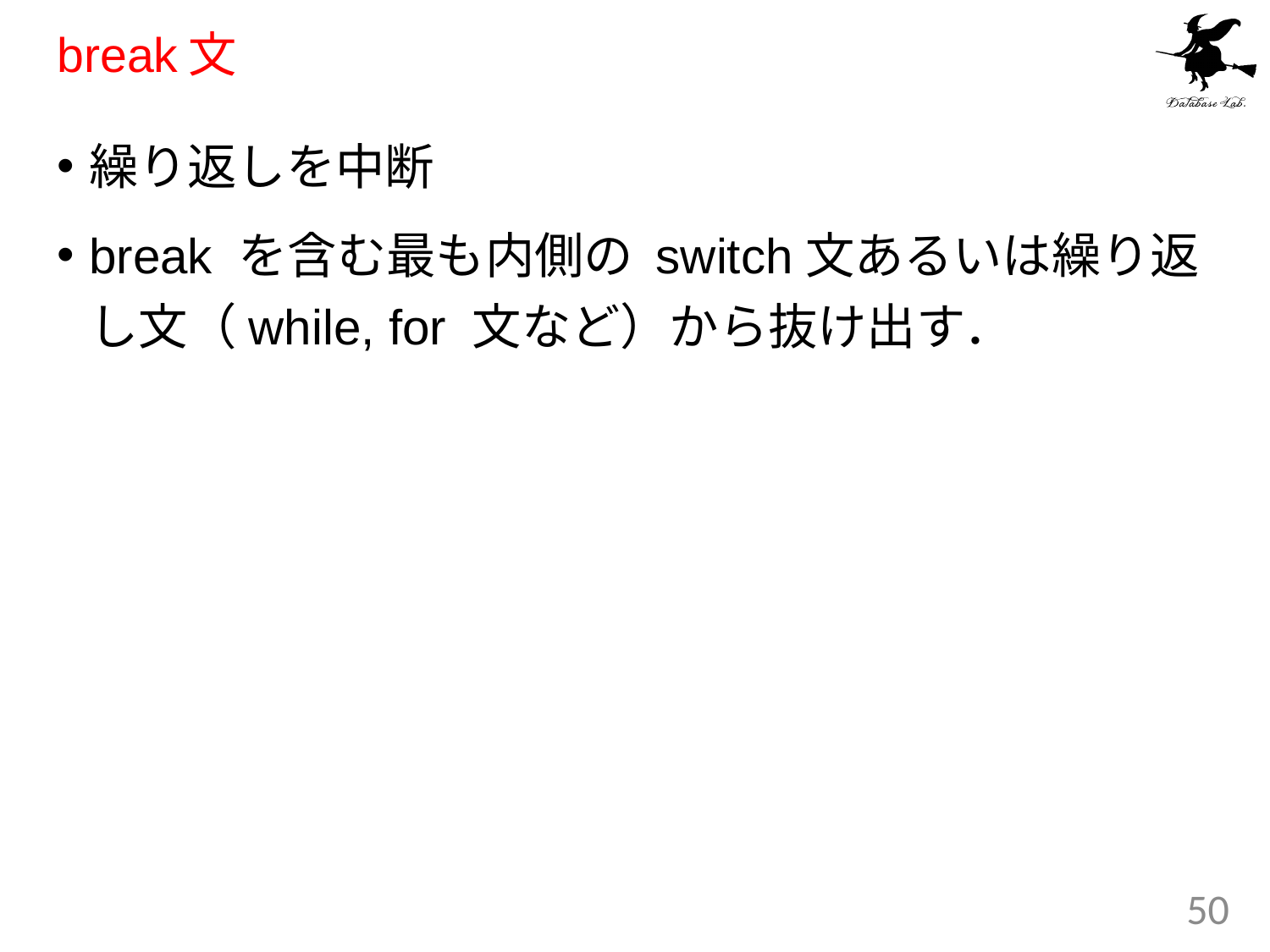

# break文
繰り返しを中断
break を含む最も内側の switch文あるいは繰り返し文（while, for 文など）から抜け出す．

50